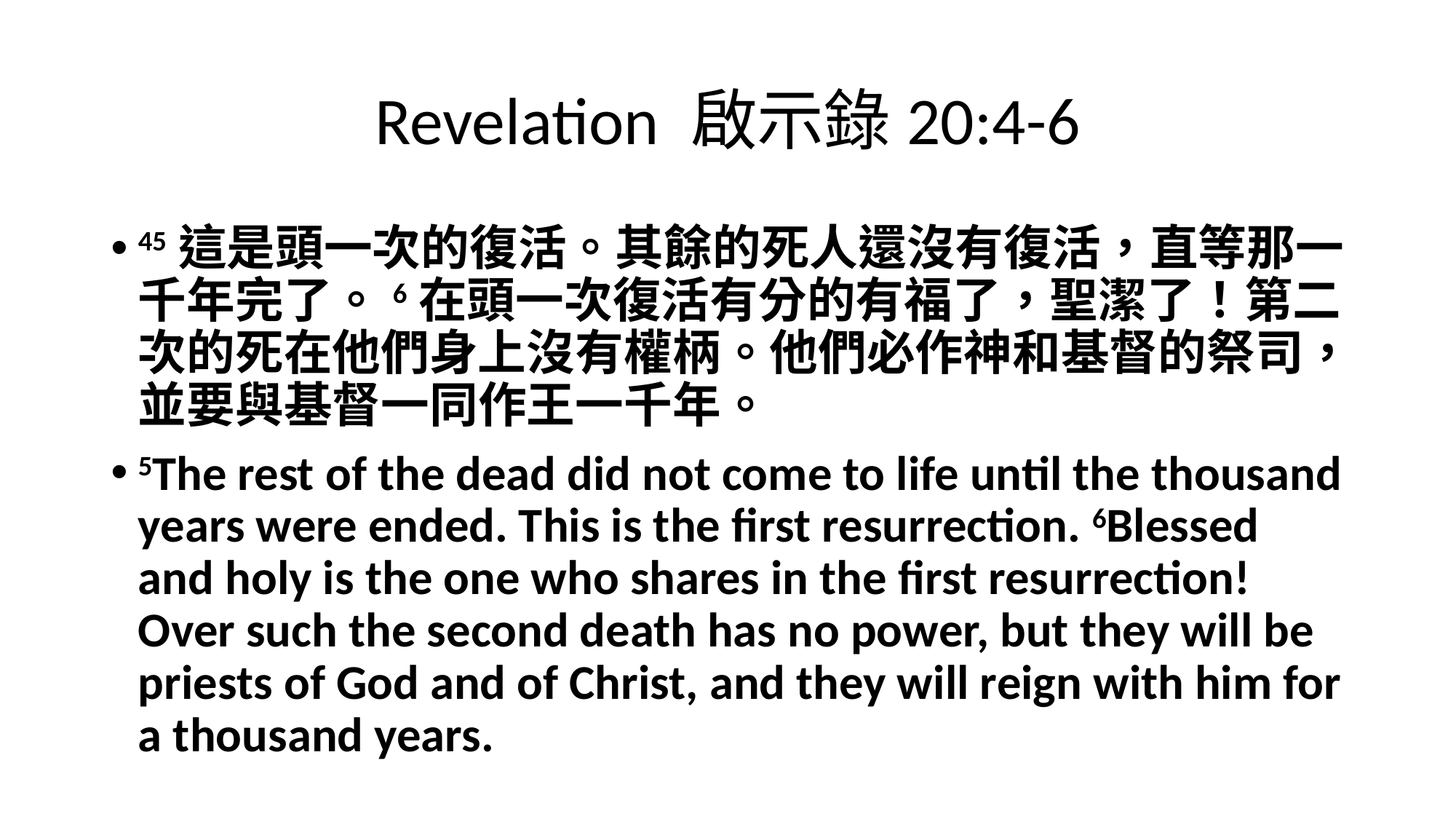

# Revelation 啟示錄20:4-6
45這是頭一次的復活。其餘的死人還沒有復活，直等那一千年完了。6在頭一次復活有分的有福了，聖潔了！第二次的死在他們身上沒有權柄。他們必作神和基督的祭司，並要與基督一同作王一千年。
5The rest of the dead did not come to life until the thousand years were ended. This is the first resurrection. 6Blessed and holy is the one who shares in the first resurrection! Over such the second death has no power, but they will be priests of God and of Christ, and they will reign with him for a thousand years.